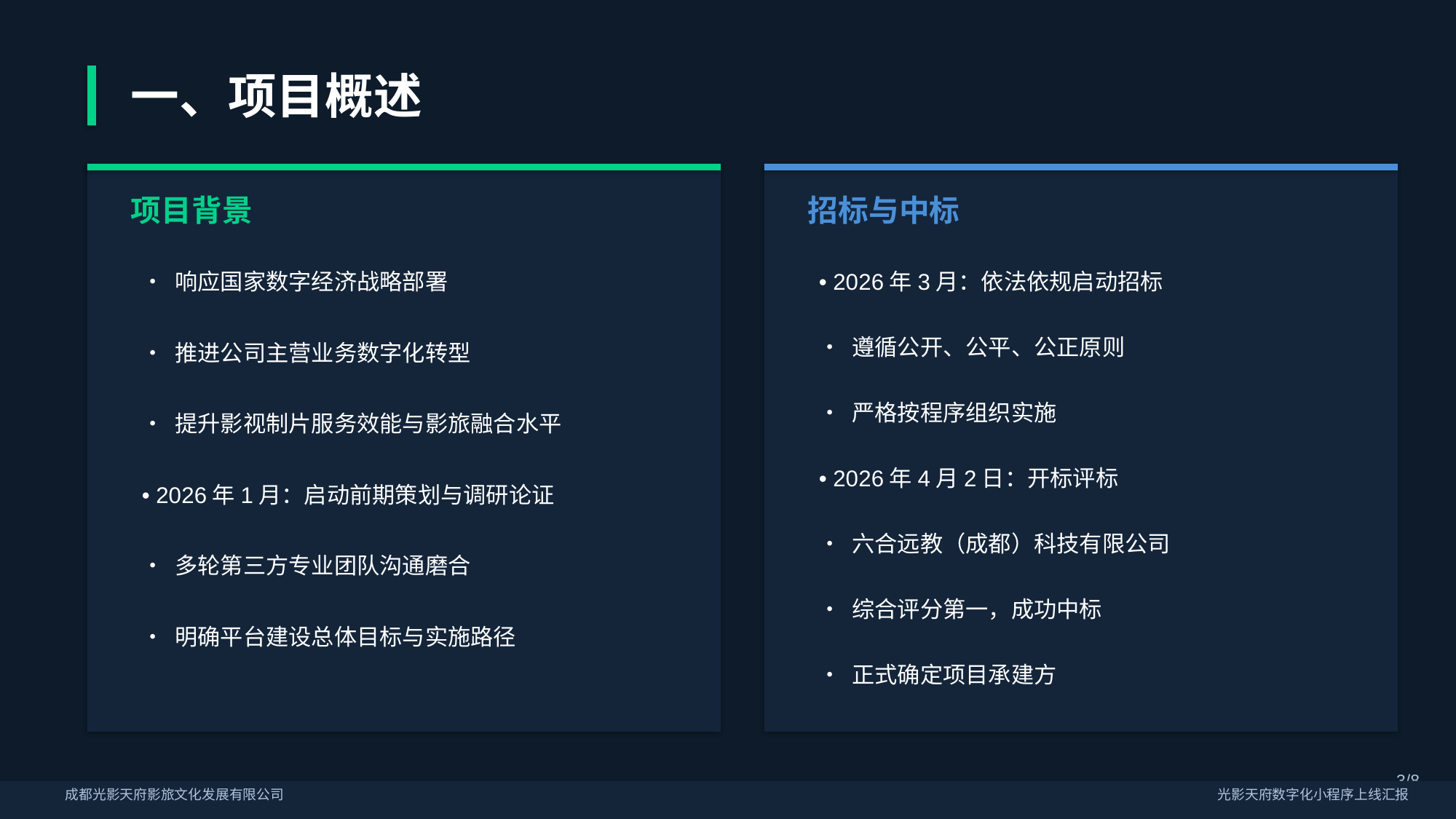

一、项目概述

项目背景
招标与中标
• 响应国家数字经济战略部署
• 2026年3月：依法依规启动招标
• 遵循公开、公平、公正原则
• 推进公司主营业务数字化转型
• 严格按程序组织实施
• 提升影视制片服务效能与影旅融合水平
• 2026年4月2日：开标评标
• 2026年1月：启动前期策划与调研论证
• 六合远教（成都）科技有限公司
• 多轮第三方专业团队沟通磨合
• 综合评分第一，成功中标
• 明确平台建设总体目标与实施路径
• 正式确定项目承建方
3/8

成都光影天府影旅文化发展有限公司
光影天府数字化小程序上线汇报